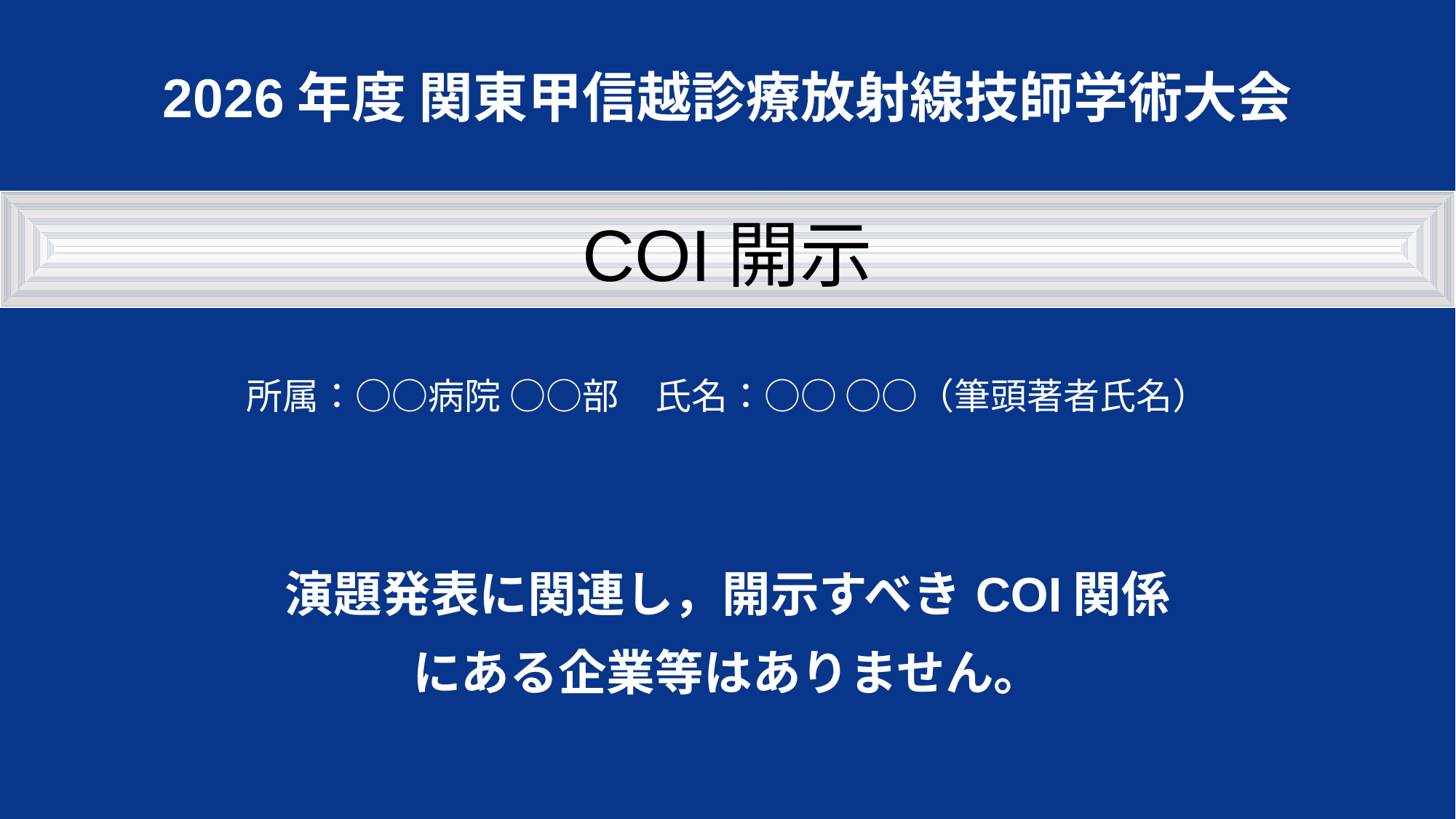

# 2026年度 関東甲信越診療放射線技師学術大会
| COI開示 |
| --- |
所属：○○病院 ○○部　氏名：○○ ○○（筆頭著者氏名）
演題発表に関連し，開示すべきCOI関係
にある企業等はありません。